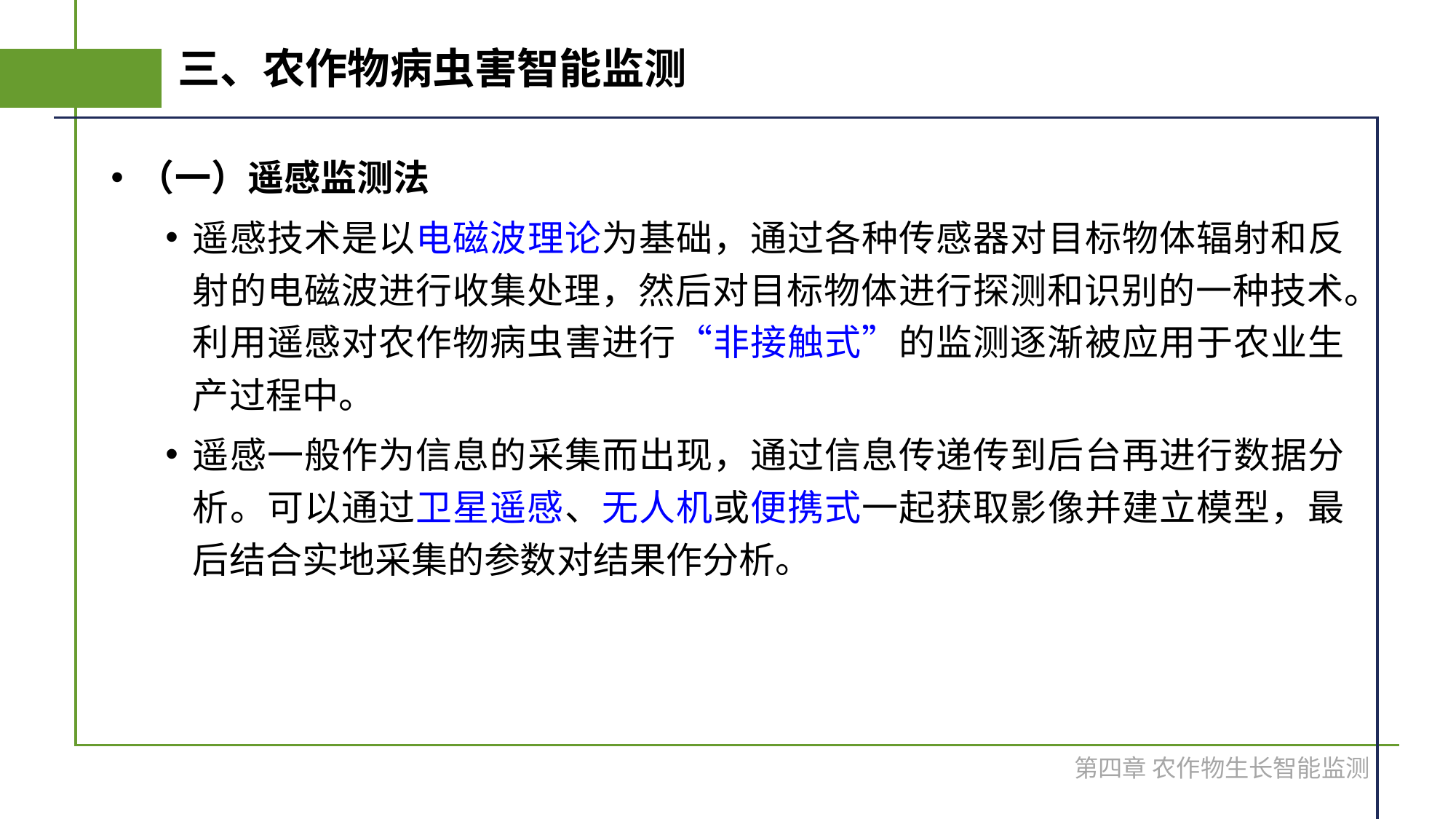

# 三、农作物病虫害智能监测
（一）遥感监测法
遥感技术是以电磁波理论为基础，通过各种传感器对目标物体辐射和反射的电磁波进行收集处理，然后对目标物体进行探测和识别的一种技术。利用遥感对农作物病虫害进行“非接触式”的监测逐渐被应用于农业生产过程中。
遥感一般作为信息的采集而出现，通过信息传递传到后台再进行数据分析。可以通过卫星遥感、无人机或便携式一起获取影像并建立模型，最后结合实地采集的参数对结果作分析。
第四章 农作物生长智能监测